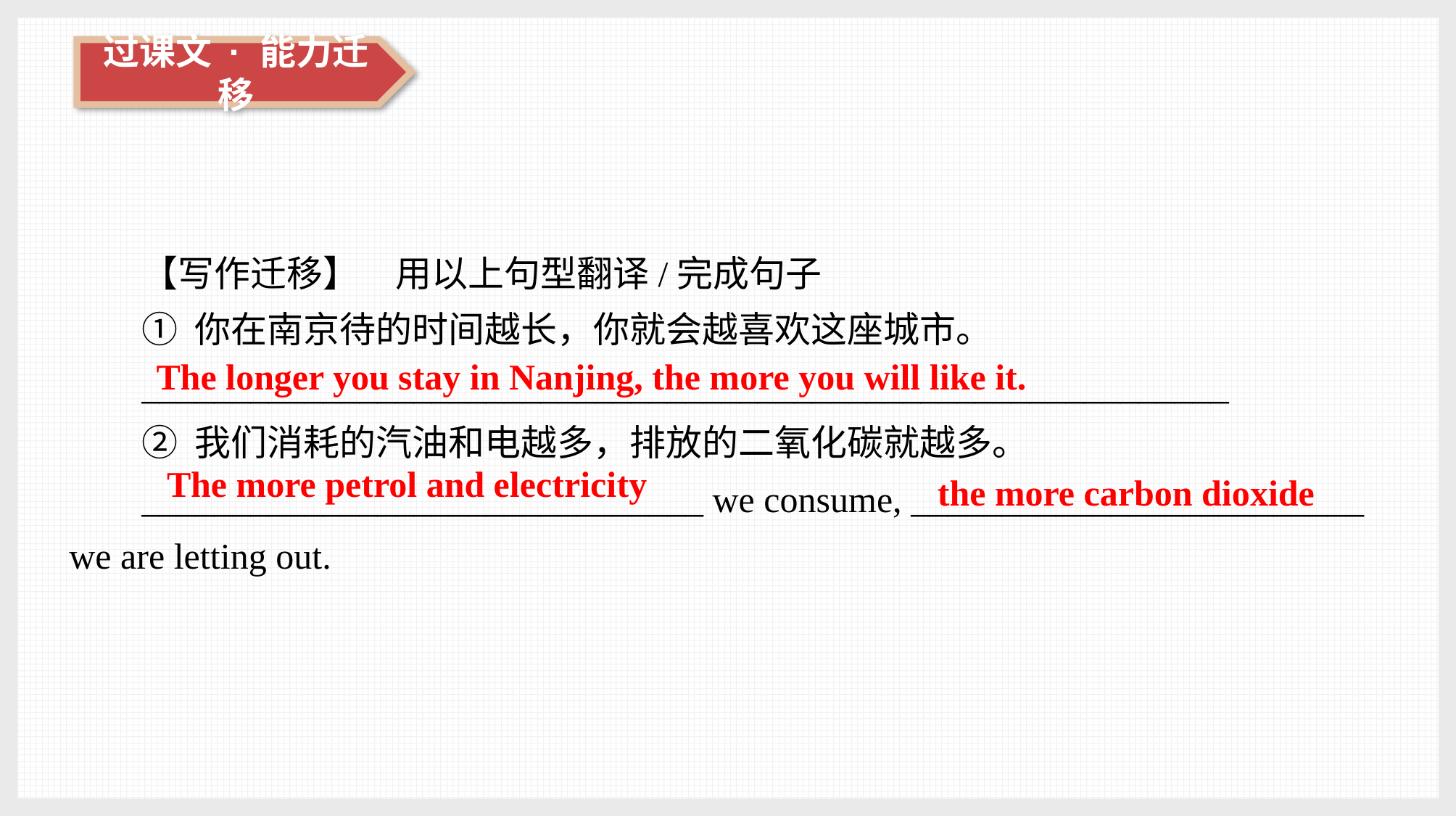

【写作迁移】　用以上句型翻译/完成句子
① 你在南京待的时间越长，你就会越喜欢这座城市。
____________________________________________________________
② 我们消耗的汽油和电越多，排放的二氧化碳就越多。
_______________________________ we consume, _________________________ we are letting out.
The longer you stay in Nanjing, the more you will like it.
The more petrol and electricity
the more carbon dioxide